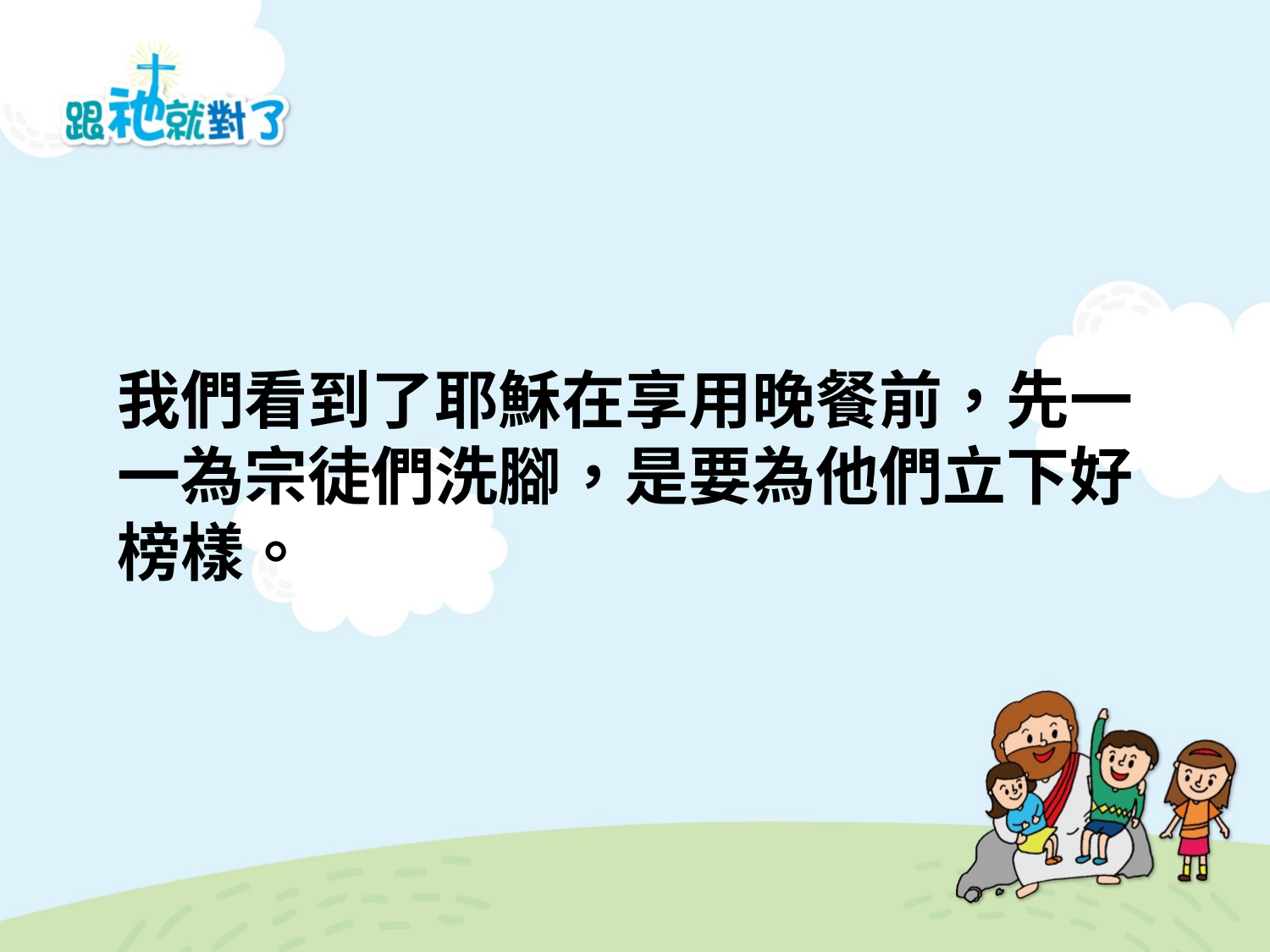

我們看到了耶穌在享用晚餐前，先一一為宗徒們洗腳，是要為他們立下好榜樣。